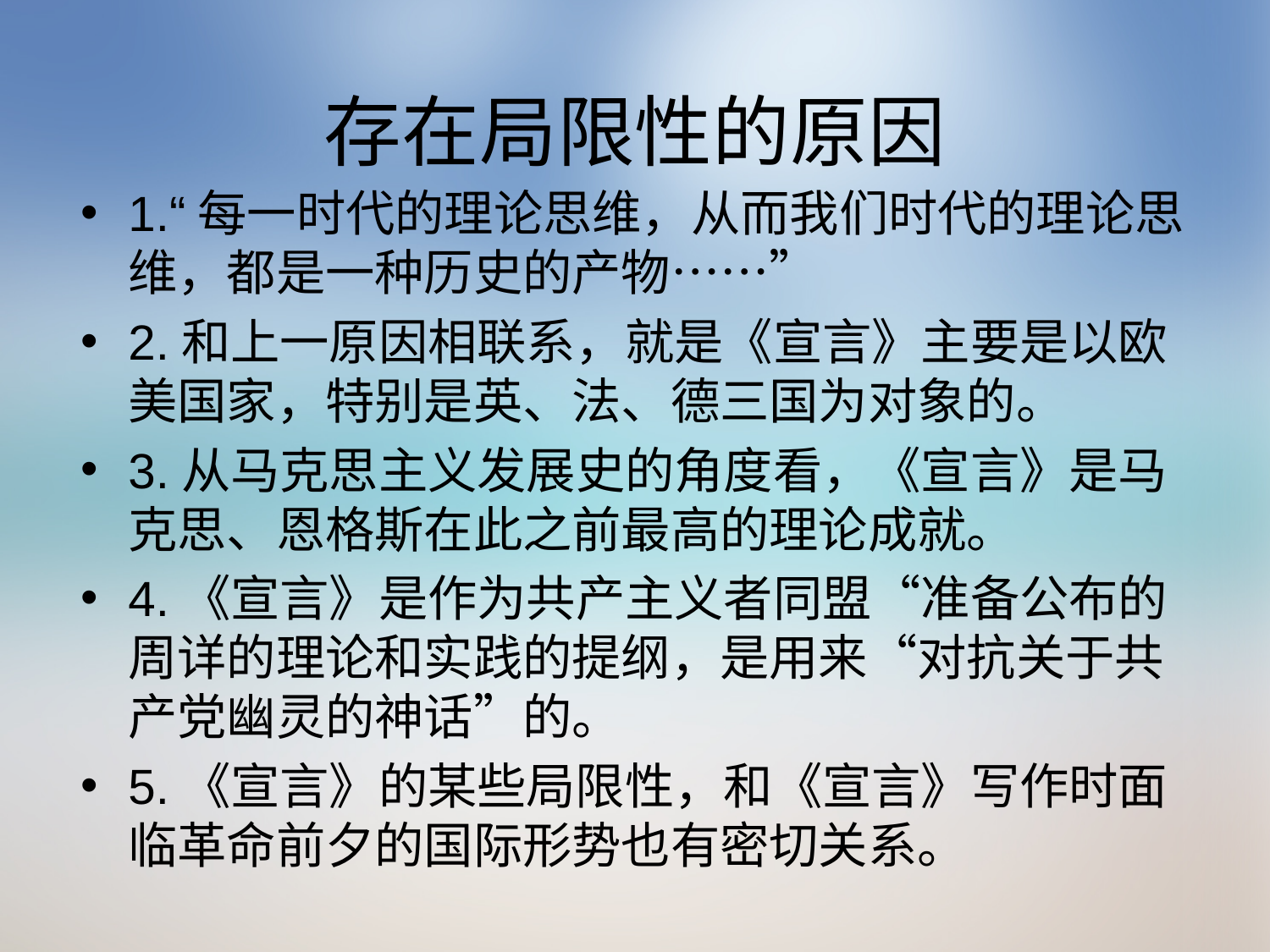

# 存在局限性的原因
1.“每一时代的理论思维，从而我们时代的理论思维，都是一种历史的产物……”
2.和上一原因相联系，就是《宣言》主要是以欧美国家，特别是英、法、德三国为对象的。
3.从马克思主义发展史的角度看，《宣言》是马克思、恩格斯在此之前最高的理论成就。
4.《宣言》是作为共产主义者同盟“准备公布的周详的理论和实践的提纲，是用来“对抗关于共产党幽灵的神话”的。
5.《宣言》的某些局限性，和《宣言》写作时面临革命前夕的国际形势也有密切关系。